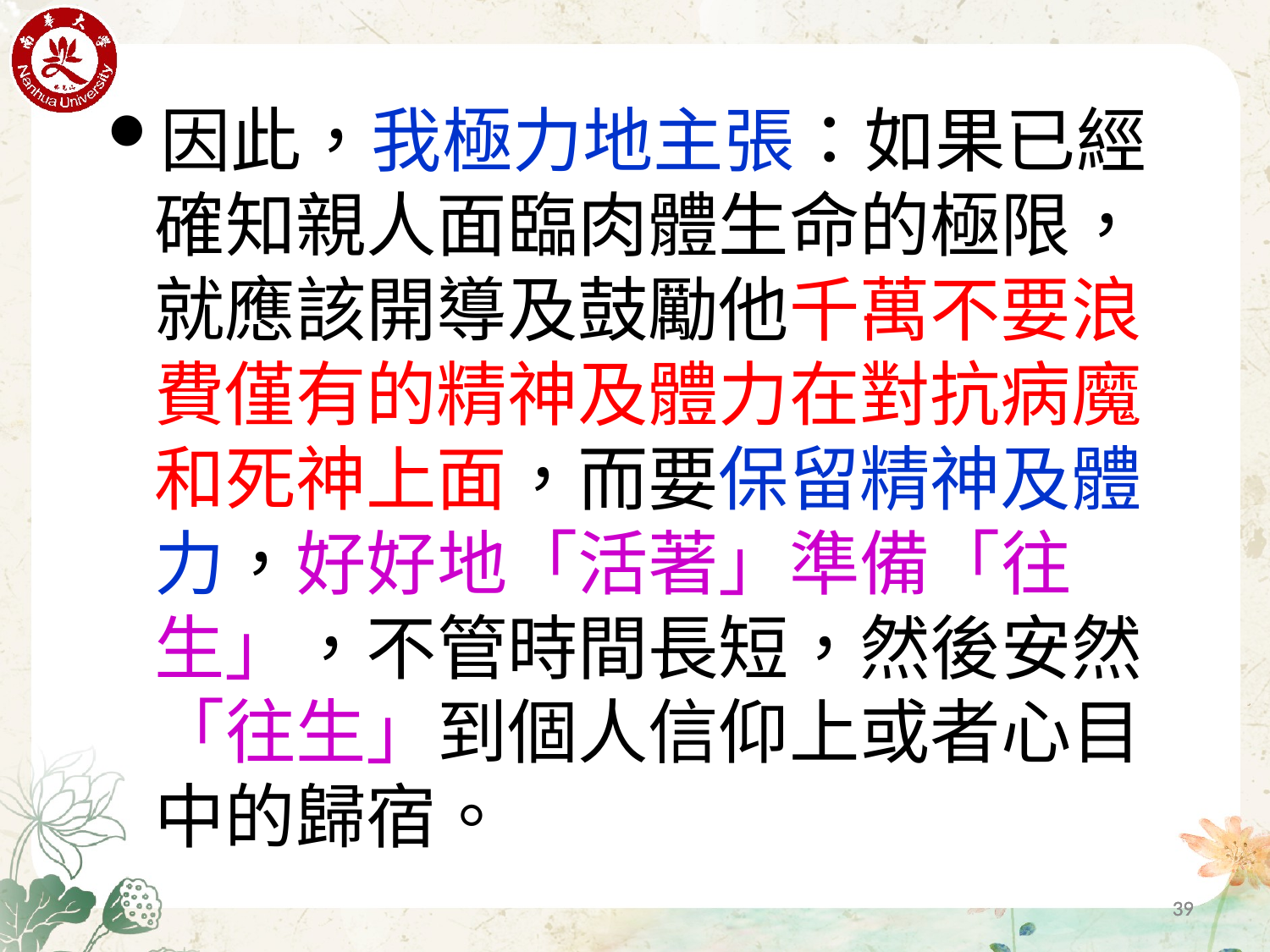

因此，我極力地主張：如果已經確知親人面臨肉體生命的極限，就應該開導及鼓勵他千萬不要浪費僅有的精神及體力在對抗病魔和死神上面，而要保留精神及體力，好好地「活著」準備「往生」，不管時間長短，然後安然「往生」到個人信仰上或者心目中的歸宿。
39
39
39